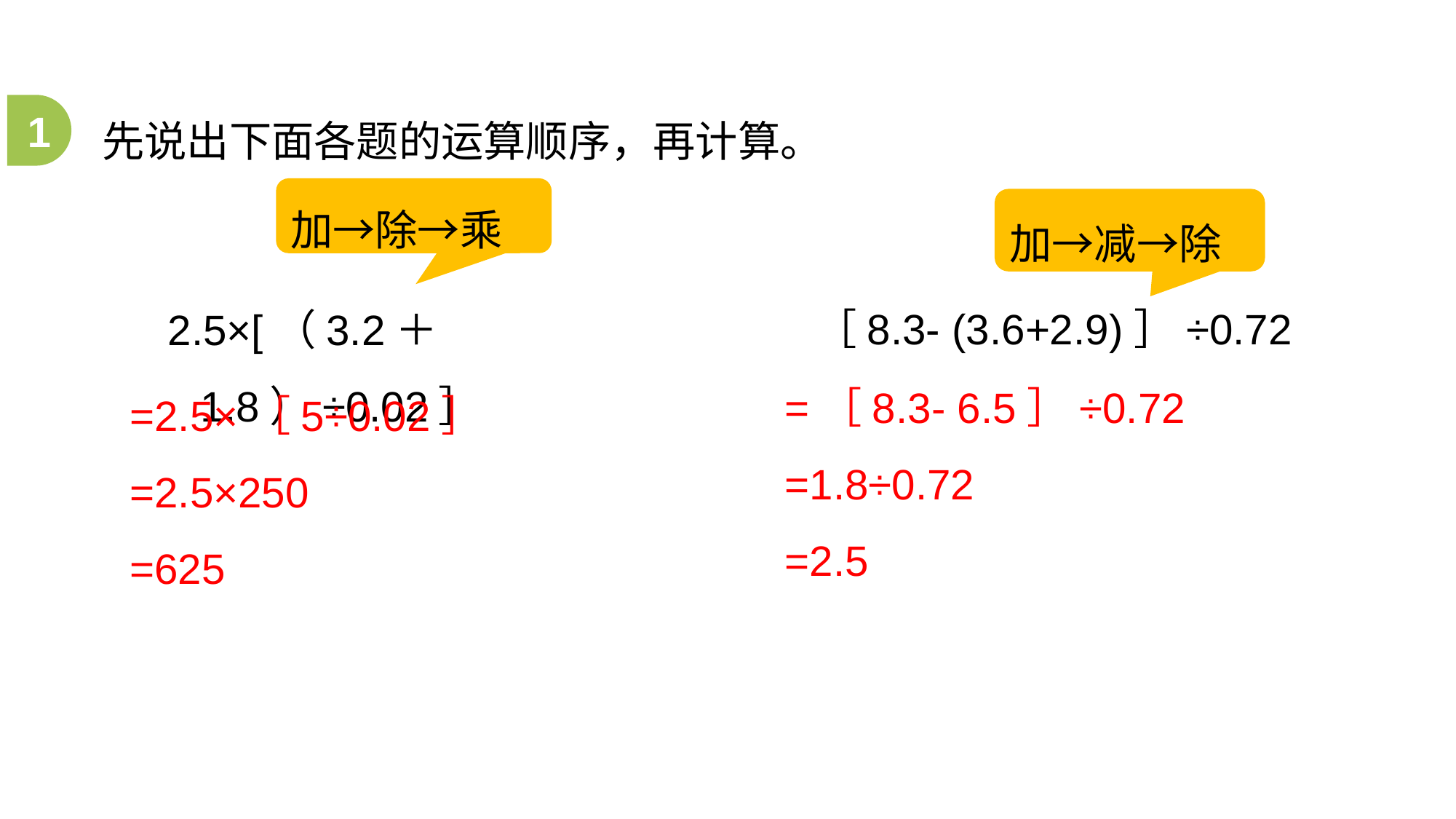

先说出下面各题的运算顺序，再计算。
1
加→除→乘
加→减→除
［8.3- (3.6+2.9)］÷0.72
2.5×[（3.2＋1.8）÷0.02］

=［8.3- 6.5］÷0.72
=1.8÷0.72
=2.5
=2.5×［5÷0.02］
=2.5×250
=625